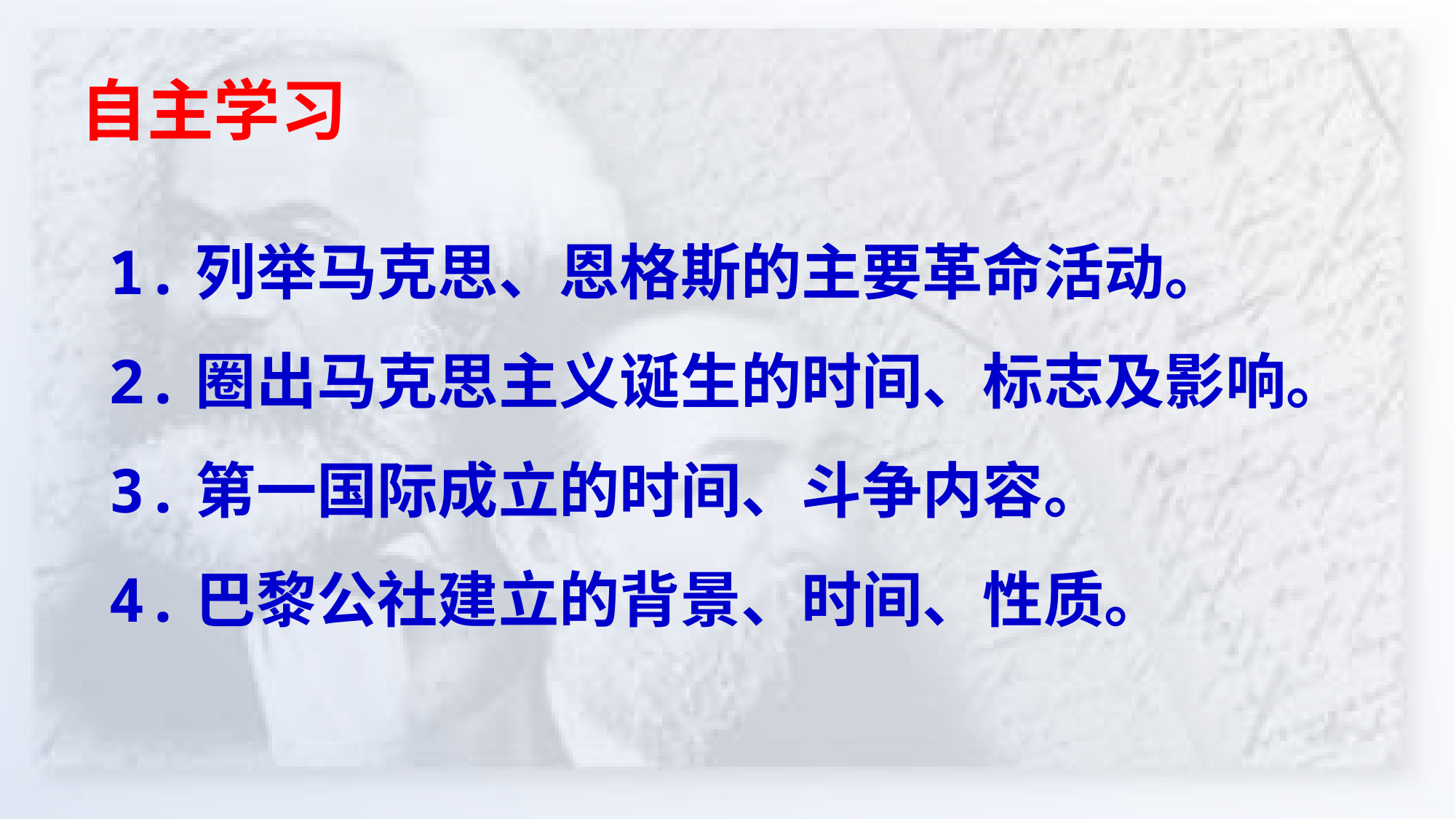

自主学习
1.列举马克思、恩格斯的主要革命活动。
2.圈出马克思主义诞生的时间、标志及影响。
3.第一国际成立的时间、斗争内容。
4.巴黎公社建立的背景、时间、性质。